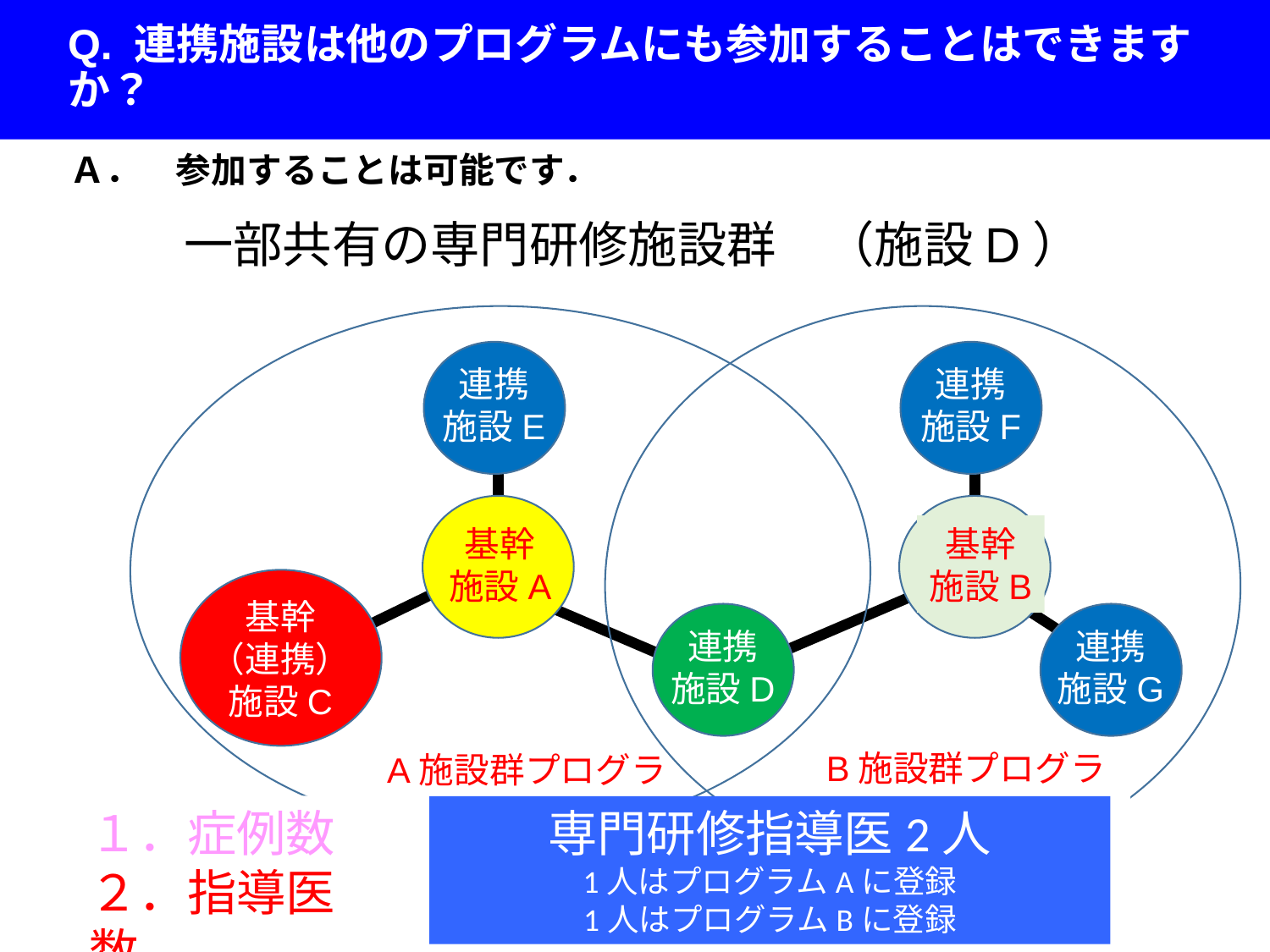

Q. 連携施設は他のプログラムにも参加することはできますか？

Ａ．　参加することは可能です．
一部共有の専門研修施設群　（施設D）

連携
施設E

連携
施設F

基幹
施設A

基幹
施設B

基幹
（連携）
施設C

連携
施設D

連携
施設G
B施設群プログラム
A施設群プログラム
１．症例数
２．指導医数
専門研修指導医2人
1人はプログラムAに登録
1人はプログラムBに登録